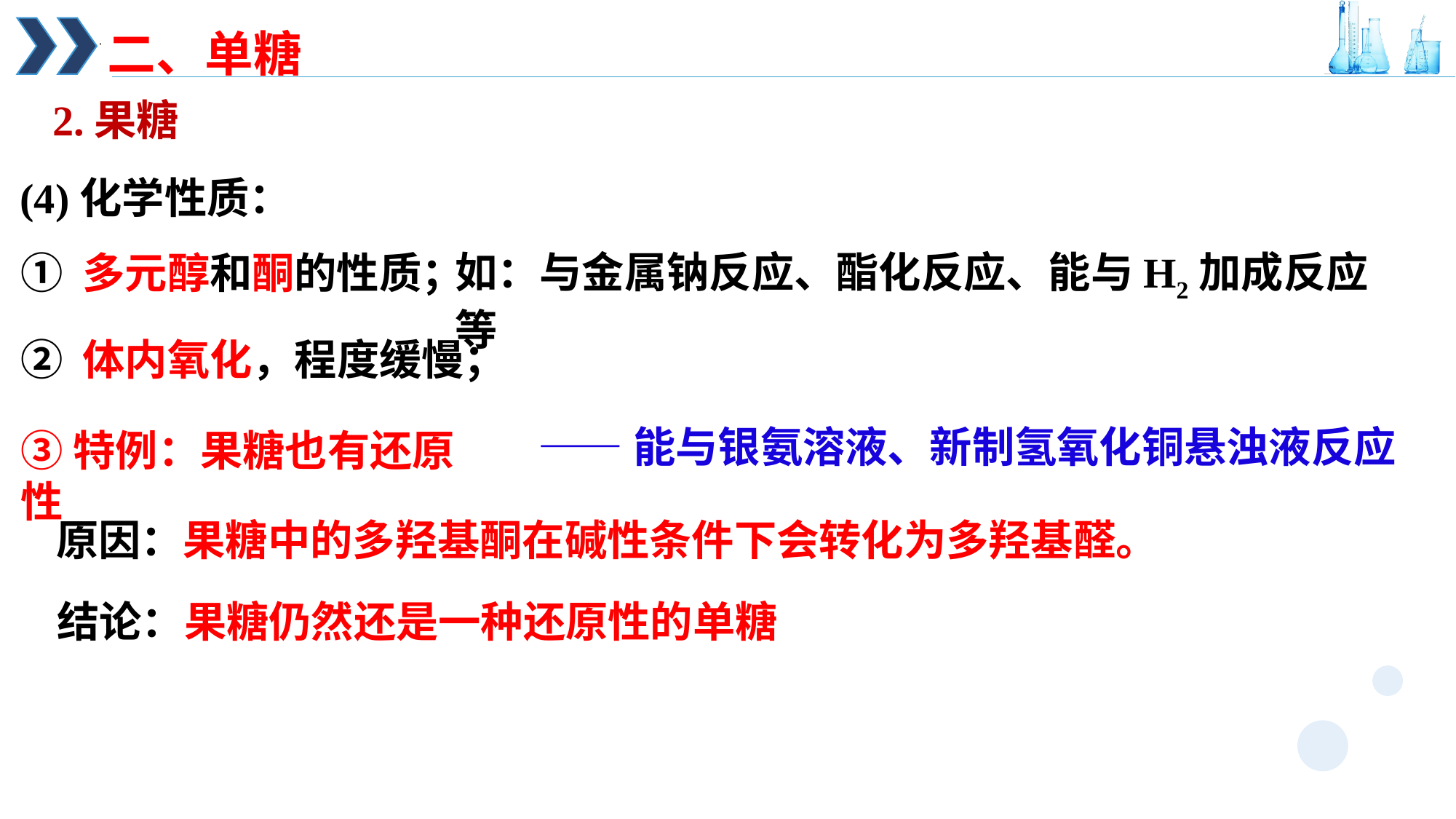

二、单糖
2.果糖
(4)化学性质：
如：与金属钠反应、酯化反应、能与H2加成反应等
① 多元醇和酮的性质；
② 体内氧化，程度缓慢；
——能与银氨溶液、新制氢氧化铜悬浊液反应
③特例：果糖也有还原性
原因：果糖中的多羟基酮在碱性条件下会转化为多羟基醛。
结论：果糖仍然还是一种还原性的单糖